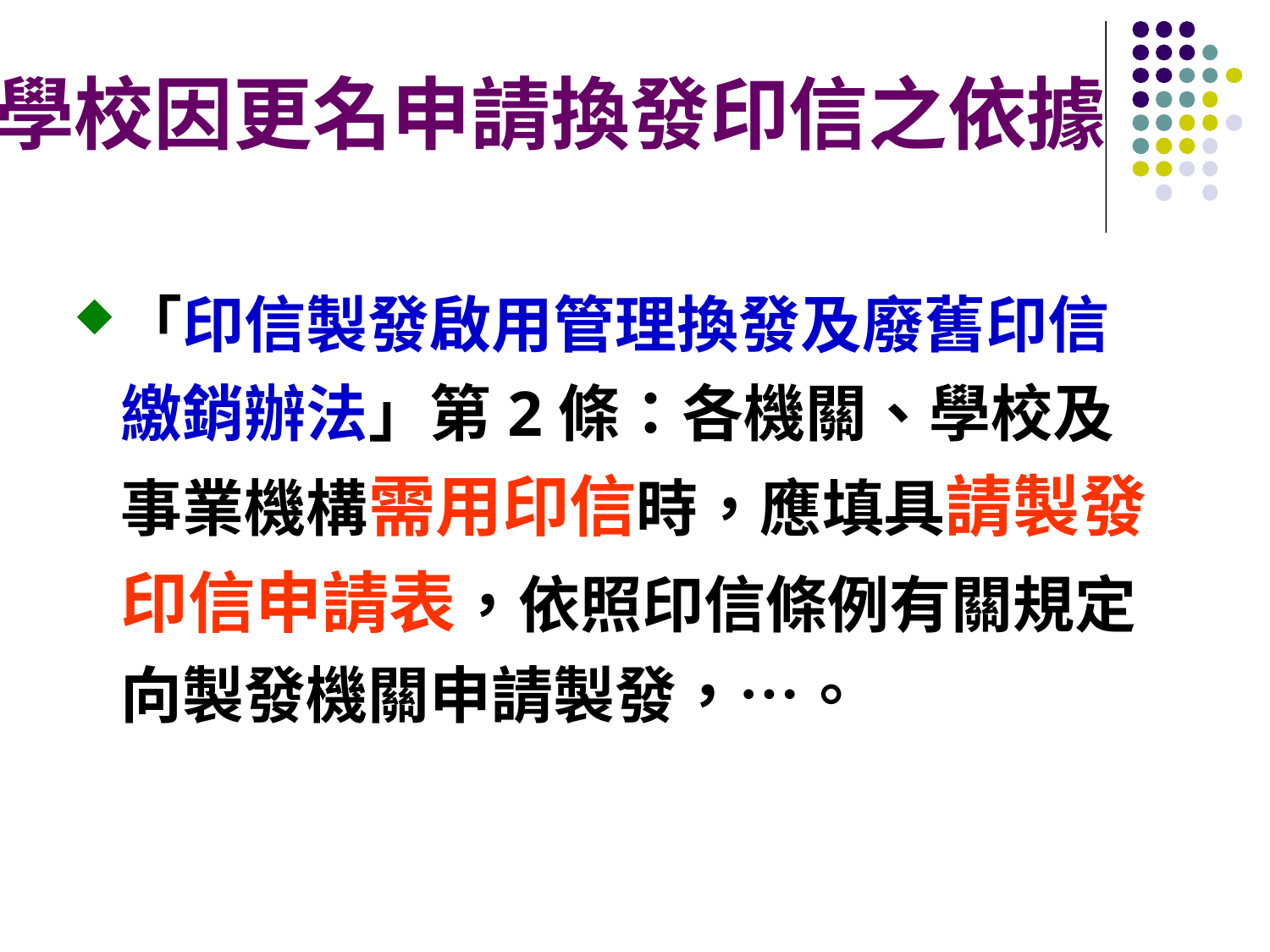

學校因更名申請換發印信之依據
「印信製發啟用管理換發及廢舊印信繳銷辦法」第2條：各機關、學校及事業機構需用印信時，應填具請製發印信申請表，依照印信條例有關規定向製發機關申請製發，…。